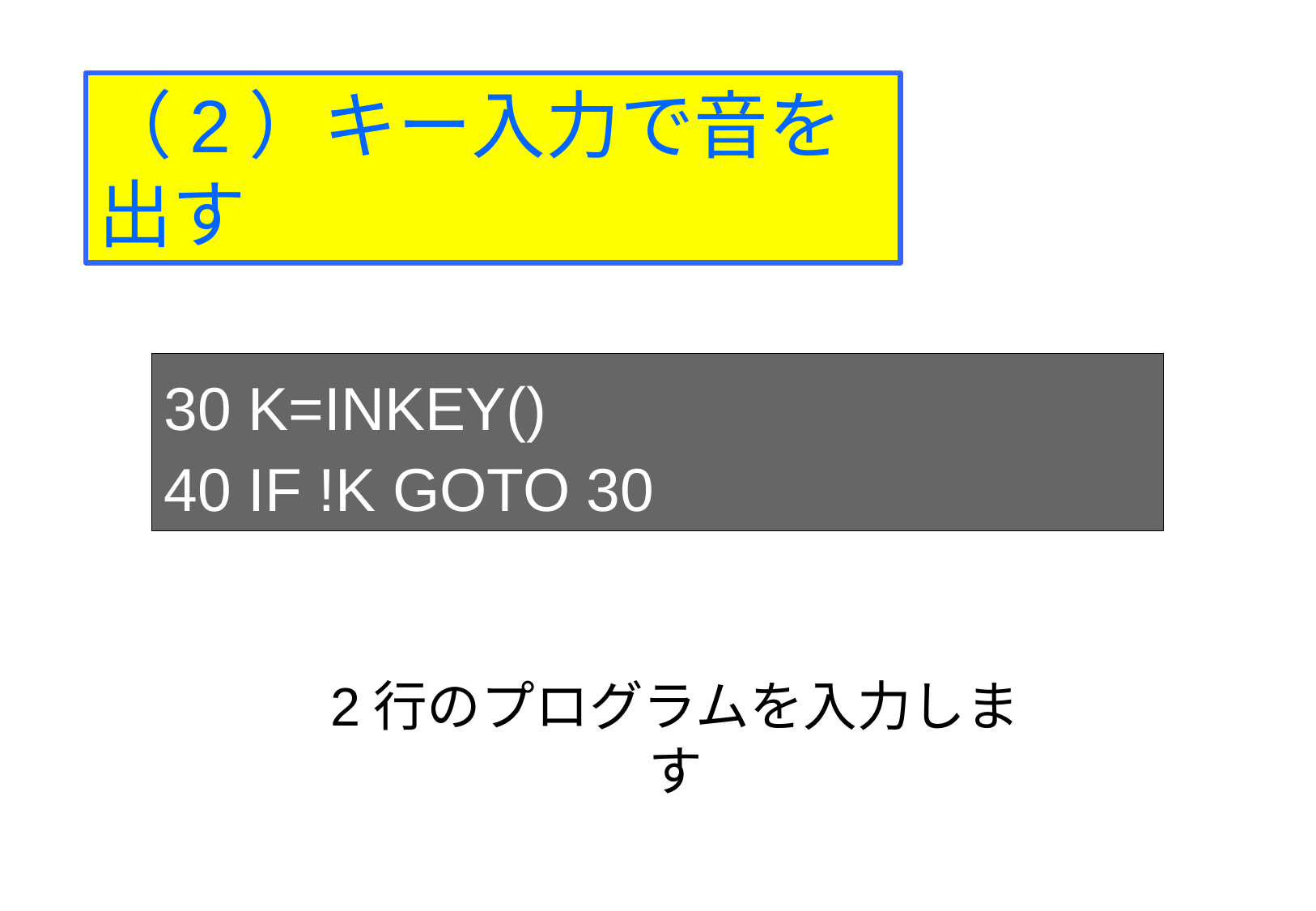

（2）キー入力で音を出す
30 K=INKEY()
40 IF !K GOTO 30
2行のプログラムを入力します